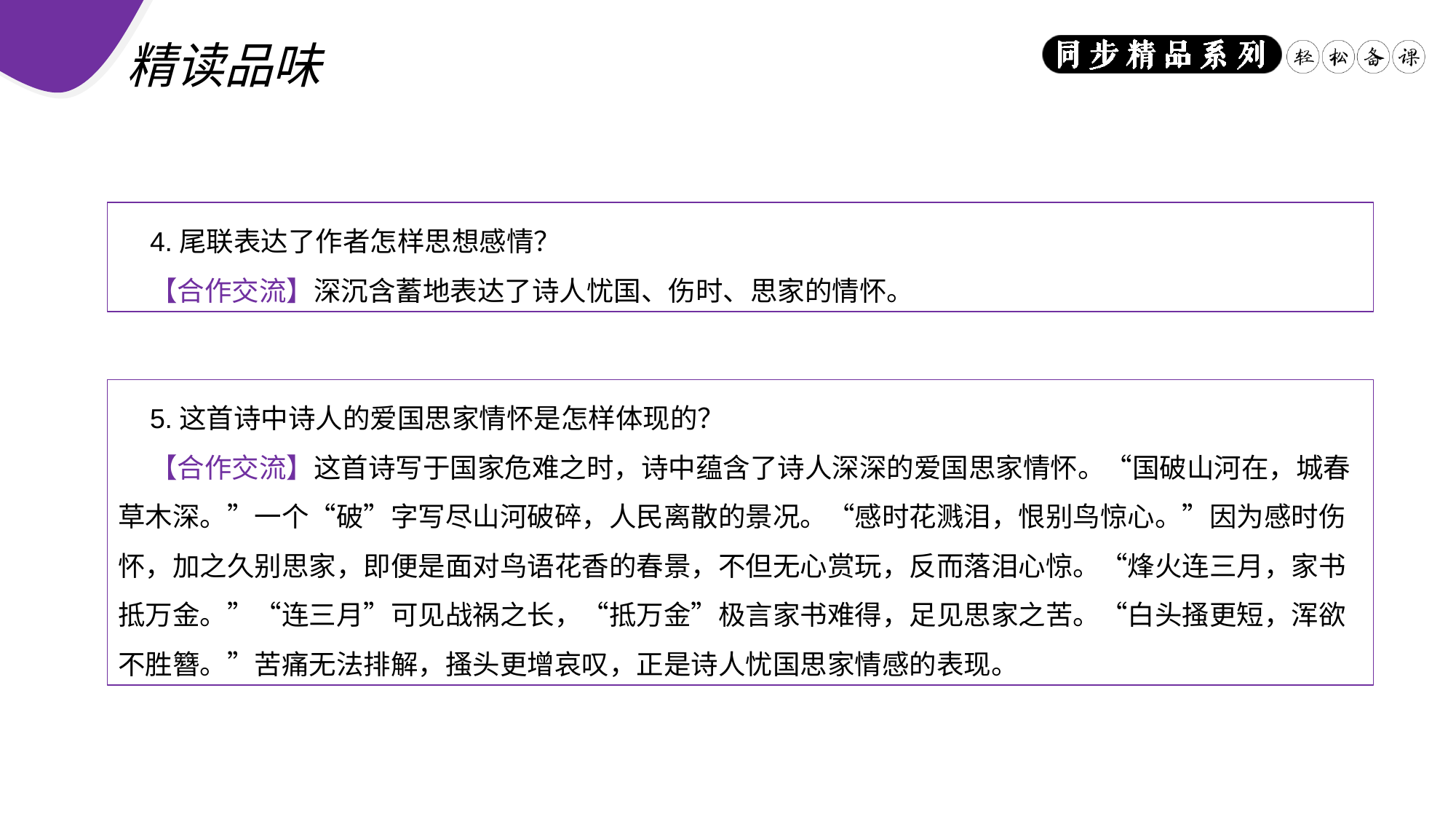

精读品味
4.尾联表达了作者怎样思想感情？
【合作交流】深沉含蓄地表达了诗人忧国、伤时、思家的情怀。
5.这首诗中诗人的爱国思家情怀是怎样体现的？
【合作交流】这首诗写于国家危难之时，诗中蕴含了诗人深深的爱国思家情怀。“国破山河在，城春草木深。”一个“破”字写尽山河破碎，人民离散的景况。“感时花溅泪，恨别鸟惊心。”因为感时伤怀，加之久别思家，即便是面对鸟语花香的春景，不但无心赏玩，反而落泪心惊。“烽火连三月，家书抵万金。”“连三月”可见战祸之长，“抵万金”极言家书难得，足见思家之苦。“白头搔更短，浑欲不胜簪。”苦痛无法排解，搔头更增哀叹，正是诗人忧国思家情感的表现。